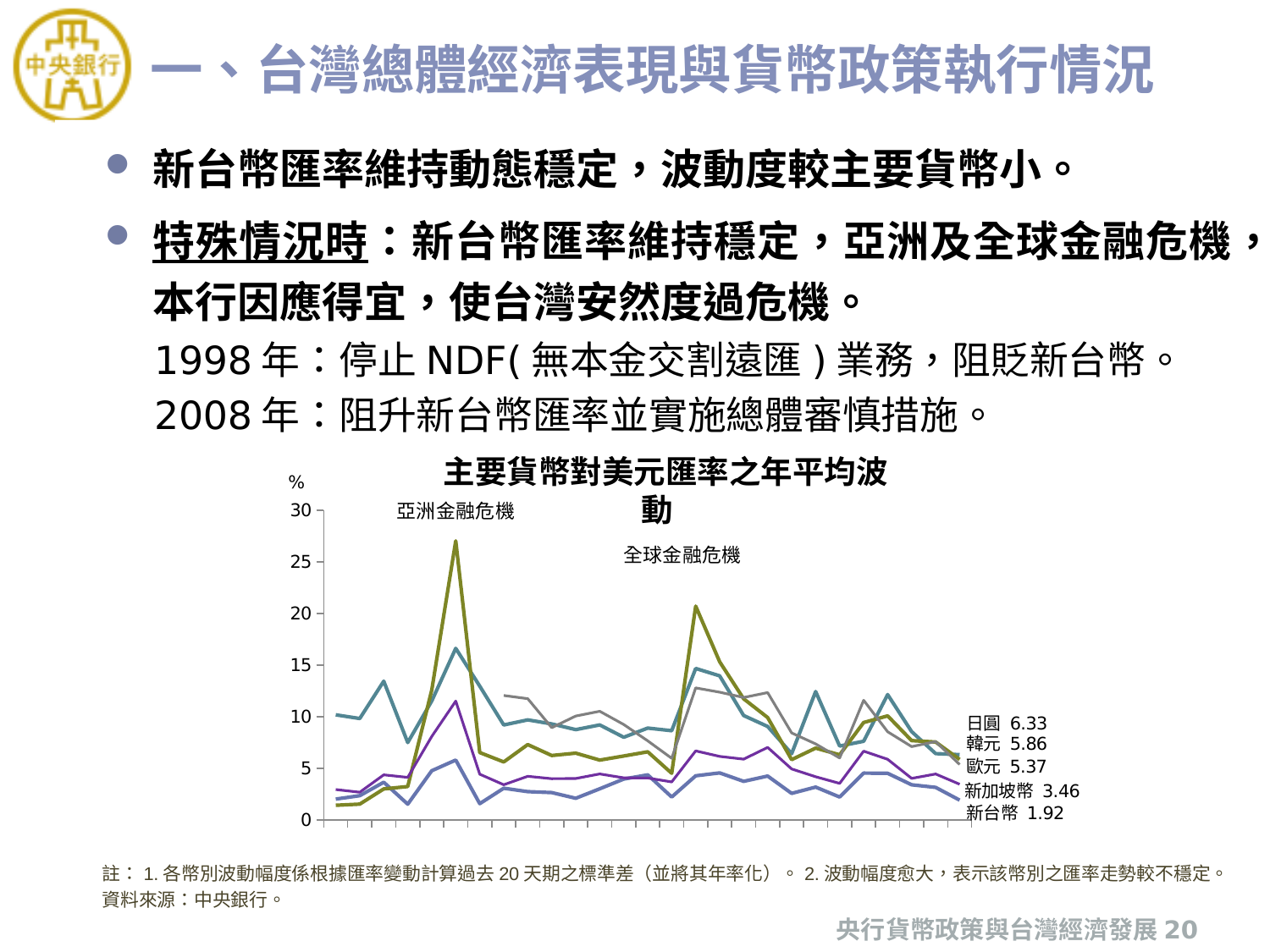

# 一、台灣總體經濟表現與貨幣政策執行情況
新台幣匯率維持動態穩定，波動度較主要貨幣小。
特殊情況時：新台幣匯率維持穩定，亞洲及全球金融危機，本行因應得宜，使台灣安然度過危機。
1998年：停止NDF(無本金交割遠匯)業務，阻貶新台幣。
2008年：阻升新台幣匯率並實施總體審慎措施。

### Chart

| Category |  |  |  |  |  |
|---|---|---|---|---|---|
| 1993 | 2.0226326854008247 | 10.186929824224324 | 1.420527690360936 | 2.9452922614310233 | None |
| 1994 | 2.349671391595832 | 9.828696709144735 | 1.5308097155527776 | 2.686372172381009 | None |
| 1995 | 3.6516075582536094 | 13.4466878849979 | 3.006909584418849 | 4.368351030851137 | None |
| 1996 | 1.526824719641477 | 7.4997027146579915 | 3.2369281631626023 | 4.124373482823657 | None |
| 1997 | 4.766158749322654 | 11.527016075363468 | 12.57676174637021 | 8.090563077059276 | None |
| 1998 | 5.804016398727304 | 16.633225944707725 | 27.04661685263958 | 11.51884766578121 | None |
| 1999 | 1.5749582153749684 | 12.967271217239308 | 6.528888768973367 | 4.433197803628833 | None |
| 2000 | 3.0719698261477535 | 9.20164080697534 | 5.617765514768014 | 3.4122263578174703 | 12.062580210572037 |
| 2001 | 2.7423829396398576 | 9.695935468943762 | 7.304337161328025 | 4.22947261062105 | 11.752436413961314 |
| 2002 | 2.6496780363951564 | 9.305552152521988 | 6.243147357912144 | 3.998807225708843 | 8.942189593349525 |
| 2003 | 2.1014808939643426 | 8.754480254706372 | 6.47393219885801 | 4.019364370913789 | 10.071111283599878 |
| 2004 | 3.0170435686318045 | 9.210462733560957 | 5.799132928695954 | 4.4564396893297085 | 10.530373693291486 |
| 2005 | 3.965094474216067 | 8.010544423567037 | 6.197593186127745 | 4.077972083496507 | 9.245133122894991 |
| 2006 | 4.368985958145959 | 8.90374522780624 | 6.603874205777776 | 4.066628706773548 | 7.661569497750335 |
| 2007 | 2.2187416219490603 | 8.646388809353773 | 4.518214595628257 | 3.681460855707191 | 5.971943295784646 |
| 2008 | 4.279096005750469 | 14.678593885495577 | 20.72311323849794 | 6.691936908328544 | 12.795350100503153 |
| 2009 | 4.559205511337819 | 13.96255739655891 | 15.328289281691431 | 6.159631863548893 | 12.379058344996535 |
| 2010 | 3.739431221764788 | 10.116643743744609 | 11.73945509537746 | 5.889126480613967 | 11.864591332564117 |
| 2011 | 4.254426744006267 | 9.059897319334846 | 9.925496160496568 | 7.029934676207483 | 12.341627443727738 |
| 2012 | 2.5742997371156218 | 6.417273652242895 | 5.8440896896686 | 4.944230800844415 | 8.431728966904767 |
| 2013 | 3.184352465889657 | 12.442042694496896 | 6.958949659745019 | 4.187233557135778 | 7.368552317500703 |
| 2014 | 2.222514481944468 | 7.16024317559144 | 6.310450701354909 | 3.5423429864661466 | 6.001539291579787 |
| 2015 | 4.539968889834811 | 7.626307751744917 | 9.442981841465729 | 6.664226776312447 | 11.595780831636144 |
| 2016 | 4.521825784948955 | 12.149129351407781 | 10.086779140816462 | 5.878327614564349 | 8.545526047290886 |
| 2017 | 3.4063966401099144 | 8.558318171073363 | 7.68552063946803 | 4.027805724191423 | 7.105930519006421 |
| 2018 | 3.1571645517104527 | 6.428675878580608 | 7.550853058429677 | 4.45475059290607 | 7.592751496009401 |
| 2019 | 1.9204116078952582 | 6.3272082209592515 | 5.861247196786689 | 3.4577629209214322 | 5.371431933770818 |
主要貨幣對美元匯率之年平均波動
註：1.各幣別波動幅度係根據匯率變動計算過去20天期之標準差（並將其年率化）。2.波動幅度愈大，表示該幣別之匯率走勢較不穩定。
資料來源：中央銀行。
央行貨幣政策與台灣經濟發展
20